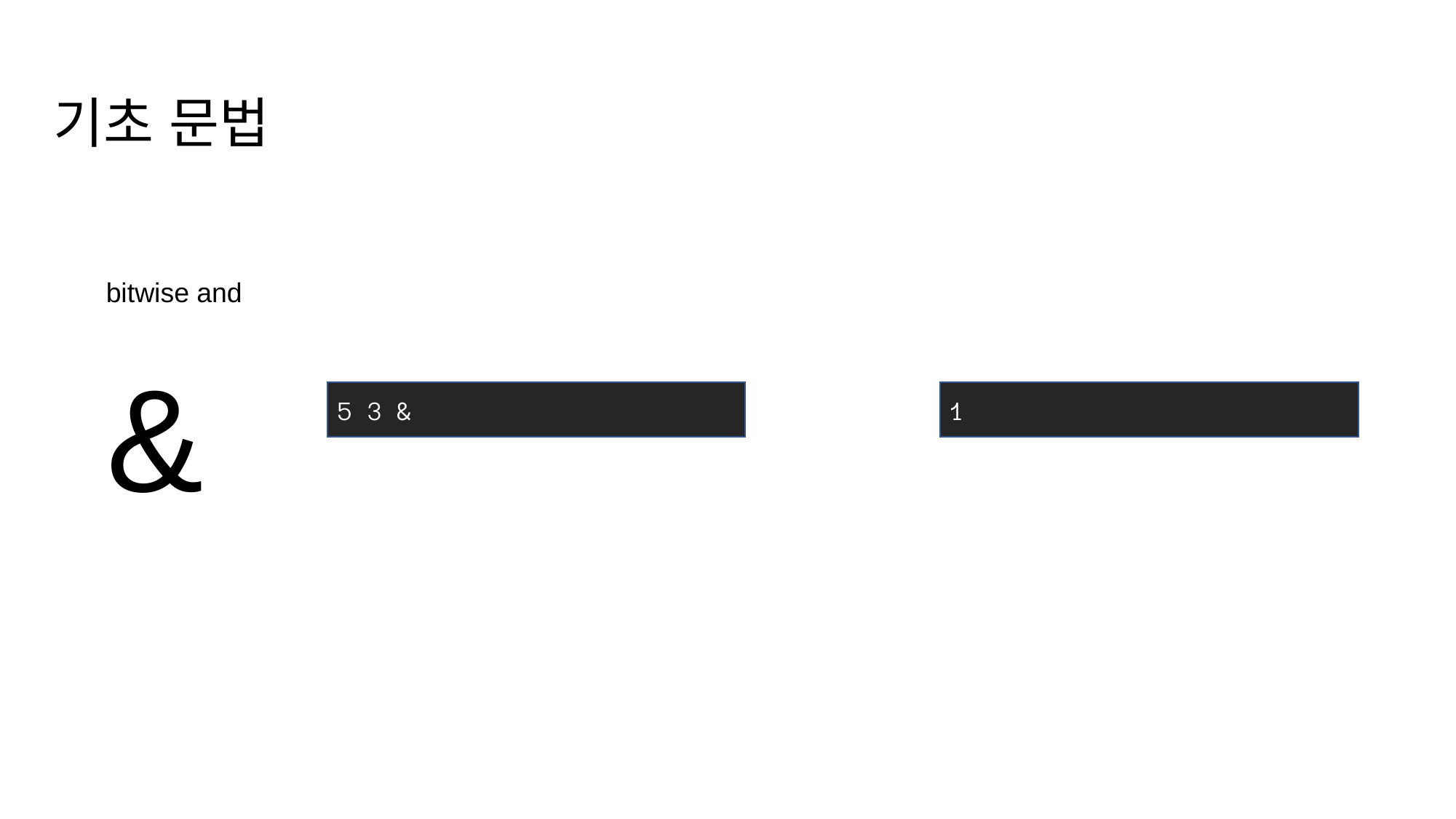

기초 문법
&
bitwise and
5 3 &
1